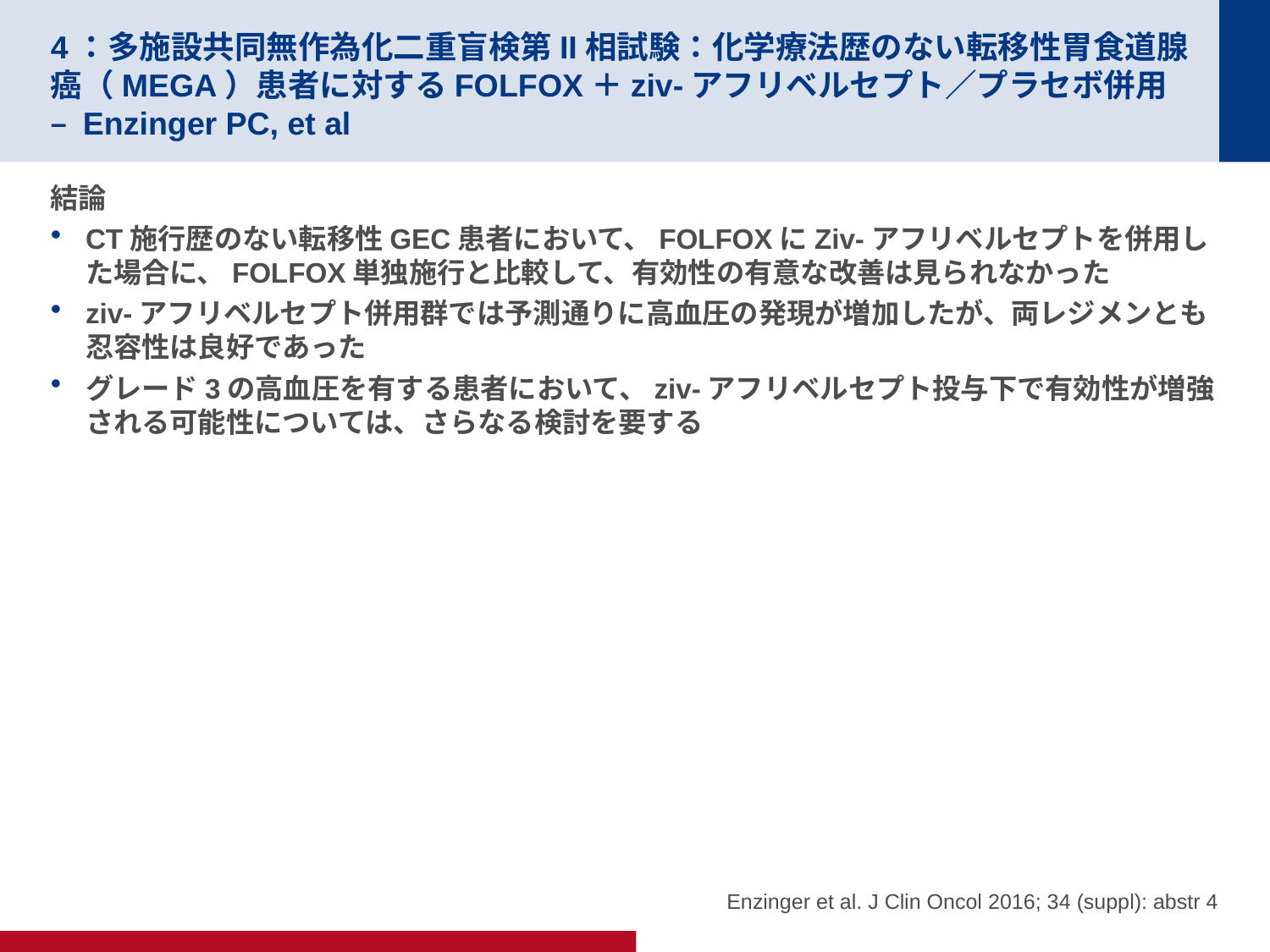

# 4：多施設共同無作為化二重盲検第II相試験：化学療法歴のない転移性胃食道腺癌（MEGA）患者に対するFOLFOX＋ziv-アフリベルセプト／プラセボ併用 – Enzinger PC, et al
結論
CT施行歴のない転移性GEC患者において、FOLFOXにZiv-アフリベルセプトを併用した場合に、FOLFOX単独施行と比較して、有効性の有意な改善は見られなかった
ziv-アフリベルセプト併用群では予測通りに高血圧の発現が増加したが、両レジメンとも忍容性は良好であった
グレード3の高血圧を有する患者において、ziv-アフリベルセプト投与下で有効性が増強される可能性については、さらなる検討を要する
Enzinger et al. J Clin Oncol 2016; 34 (suppl): abstr 4